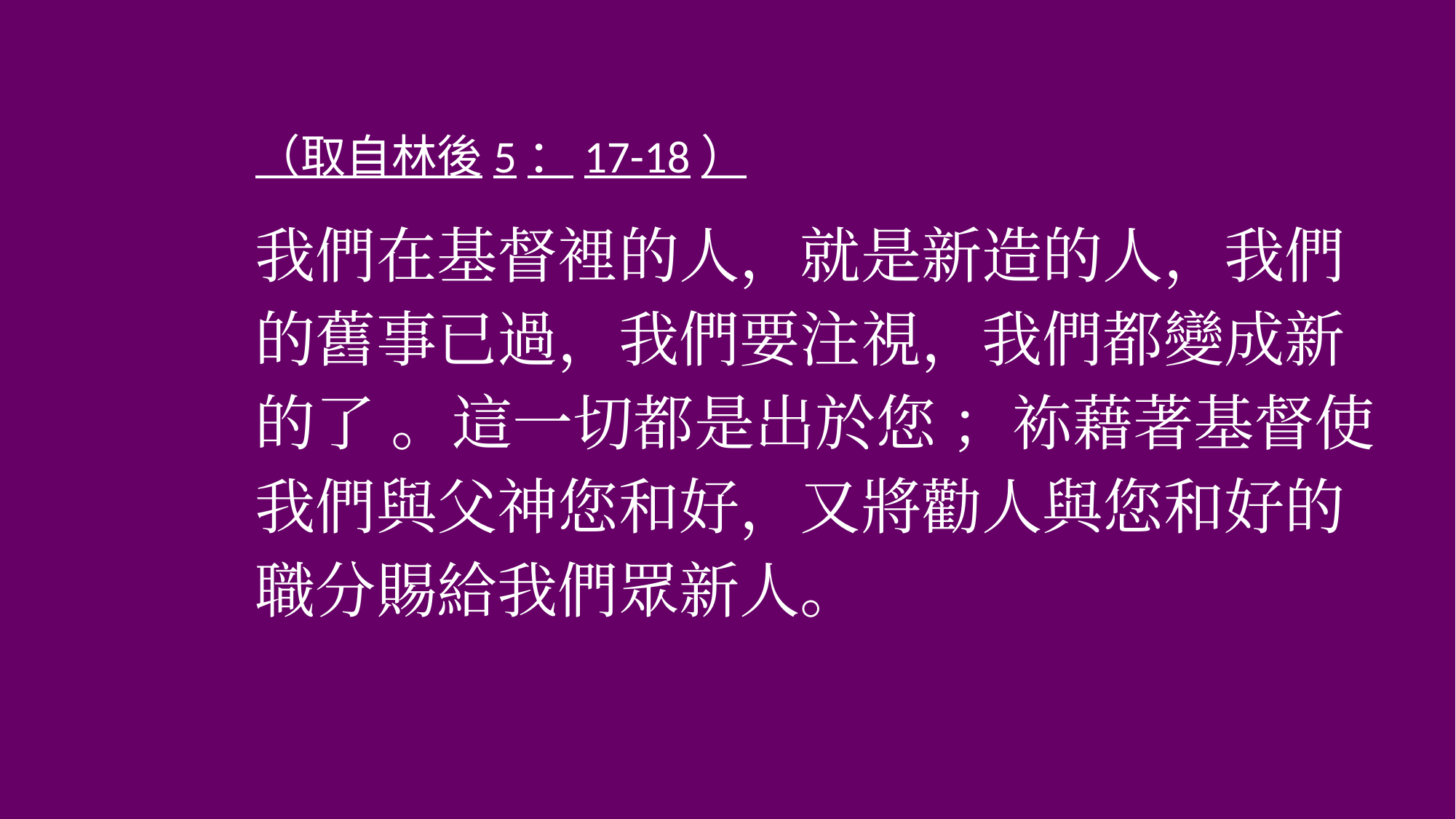

（取自林後5：17-18）
我們在基督裡的人，就是新造的人，我們的舊事已過，我們要注視，我們都變成新的了 。這一切都是出於您 ；袮藉著基督使我們與父神您和好，又將勸人與您和好的職分賜給我們眾新人。